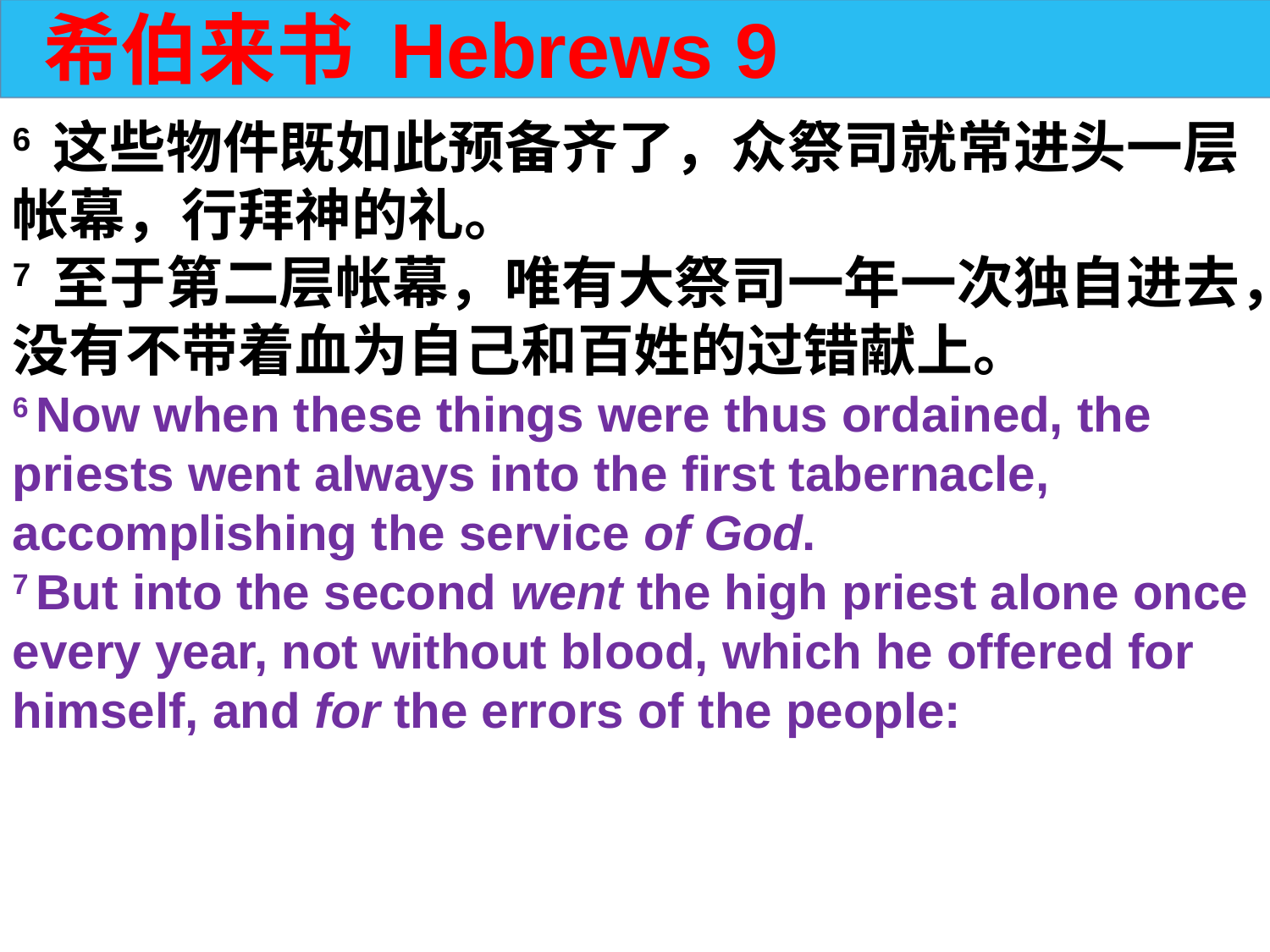

希伯来书 Hebrews 9
6 这些物件既如此预备齐了，众祭司就常进头一层帐幕，行拜神的礼。
7 至于第二层帐幕，唯有大祭司一年一次独自进去，没有不带着血为自己和百姓的过错献上。
6 Now when these things were thus ordained, the priests went always into the first tabernacle, accomplishing the service of God.
7 But into the second went the high priest alone once every year, not without blood, which he offered for himself, and for the errors of the people: